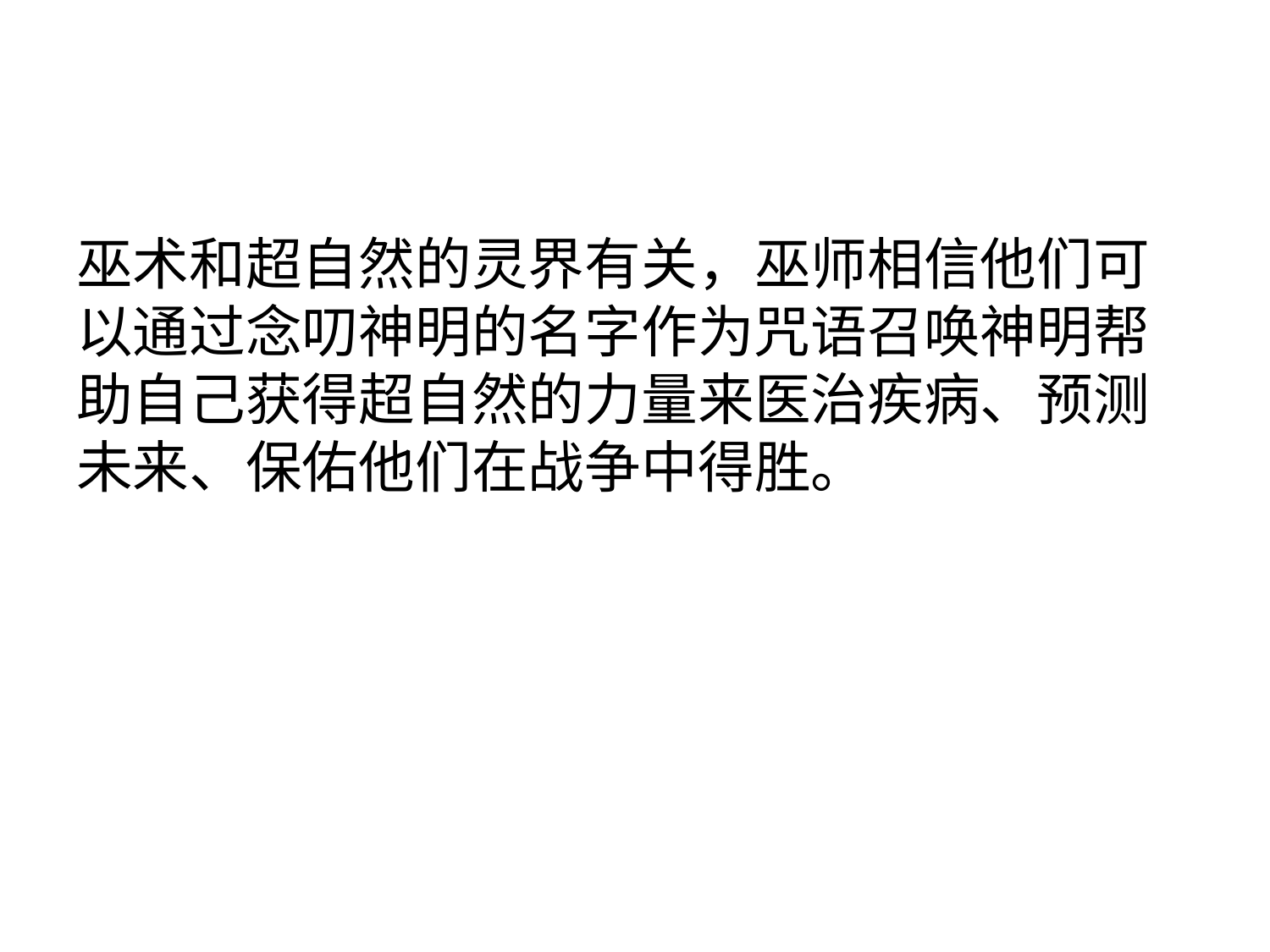

#
巫术和超自然的灵界有关，巫师相信他们可以通过念叨神明的名字作为咒语召唤神明帮助自己获得超自然的力量来医治疾病、预测未来、保佑他们在战争中得胜。